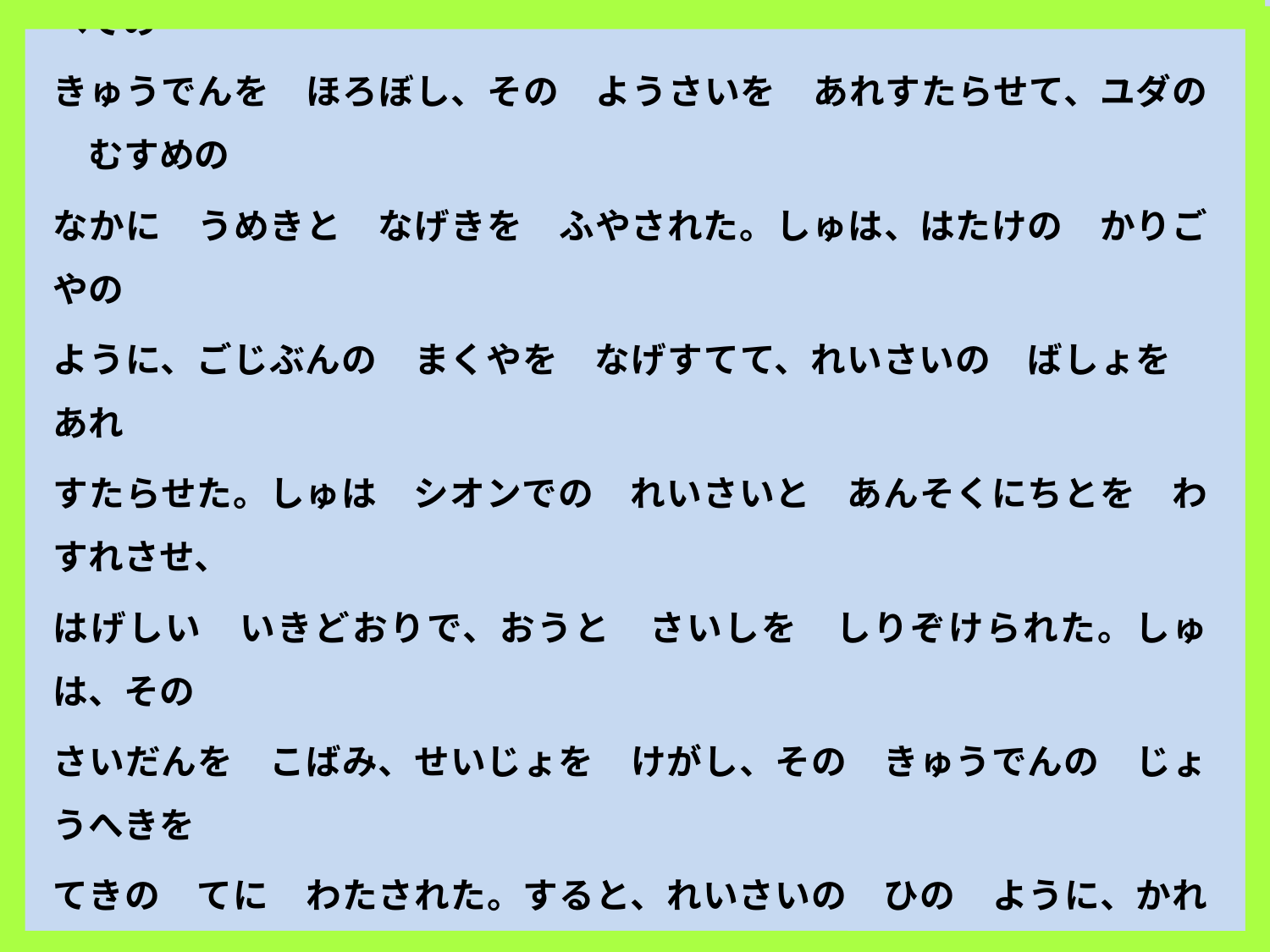

しゅは、てきの　ように　なって、イスラエルを　ほろぼし、その　すべての
きゅうでんを　ほろぼし、その　ようさいを　あれすたらせて、ユダの　むすめの
なかに　うめきと　なげきを　ふやされた。しゅは、はたけの　かりごやの
ように、ごじぶんの　まくやを　なげすてて、れいさいの　ばしょを　あれ
すたらせた。しゅは　シオンでの　れいさいと　あんそくにちとを　わすれさせ、
はげしい　いきどおりで、おうと　さいしを　しりぞけられた。しゅは、その
さいだんを　こばみ、せいじょを　けがし、その　きゅうでんの　じょうへきを
てきの　てに　わたされた。すると、れいさいの　ひの　ように、かれらは、
しゅの　みやで　ほえたけった。 (あいか 2:5～7)